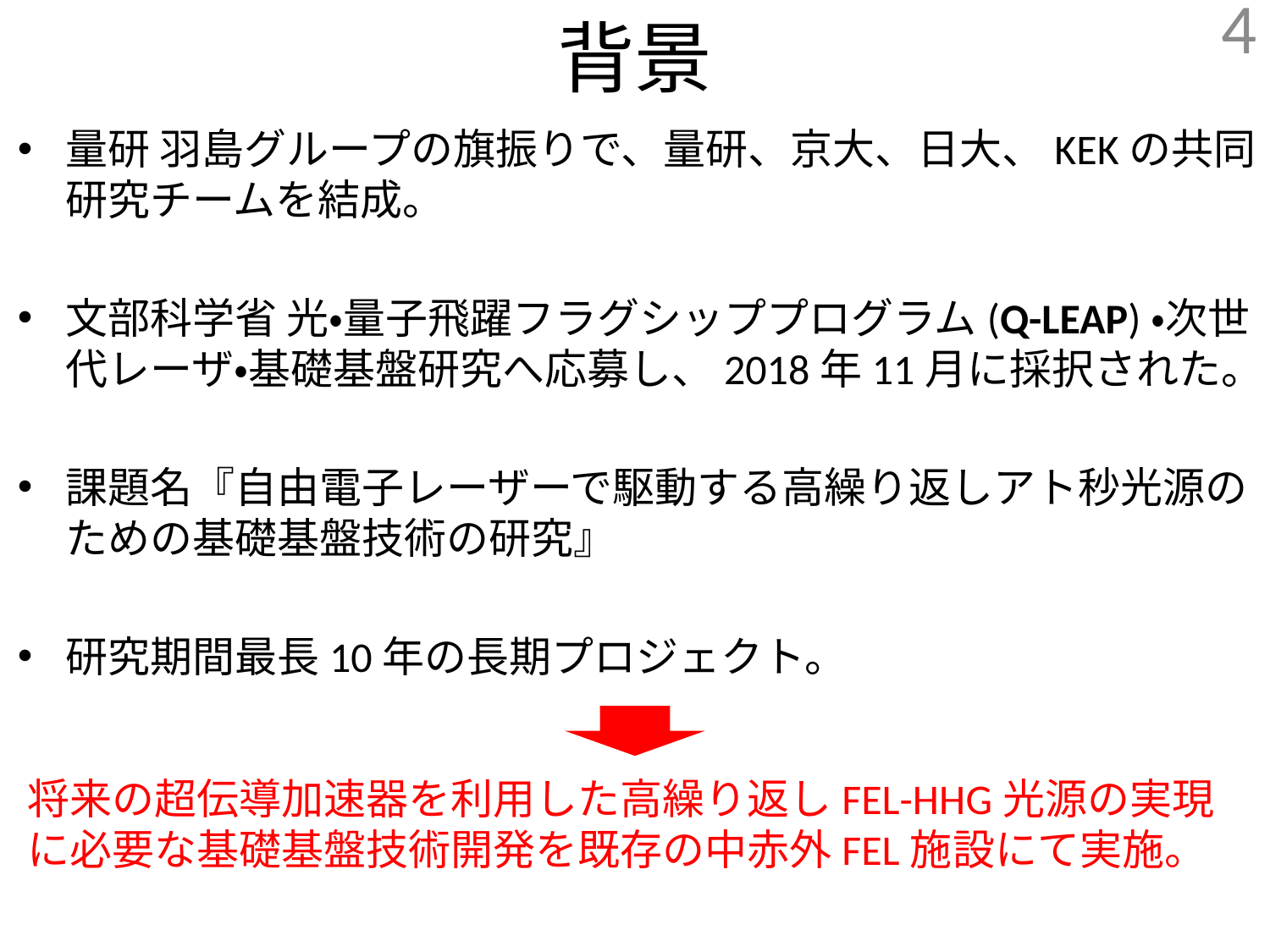

4
# 背景
量研 羽島グループの旗振りで、量研、京大、日大、KEKの共同研究チームを結成。

文部科学省 光・量子飛躍フラグシッププログラム(Q-LEAP)・次世代レーザ・基礎基盤研究へ応募し、2018年11月に採択された。

課題名『自由電子レーザーで駆動する高繰り返しアト秒光源のための基礎基盤技術の研究』

研究期間最長10年の長期プロジェクト。

将来の超伝導加速器を利用した高繰り返しFEL-HHG光源の実現に必要な基礎基盤技術開発を既存の中赤外FEL施設にて実施。